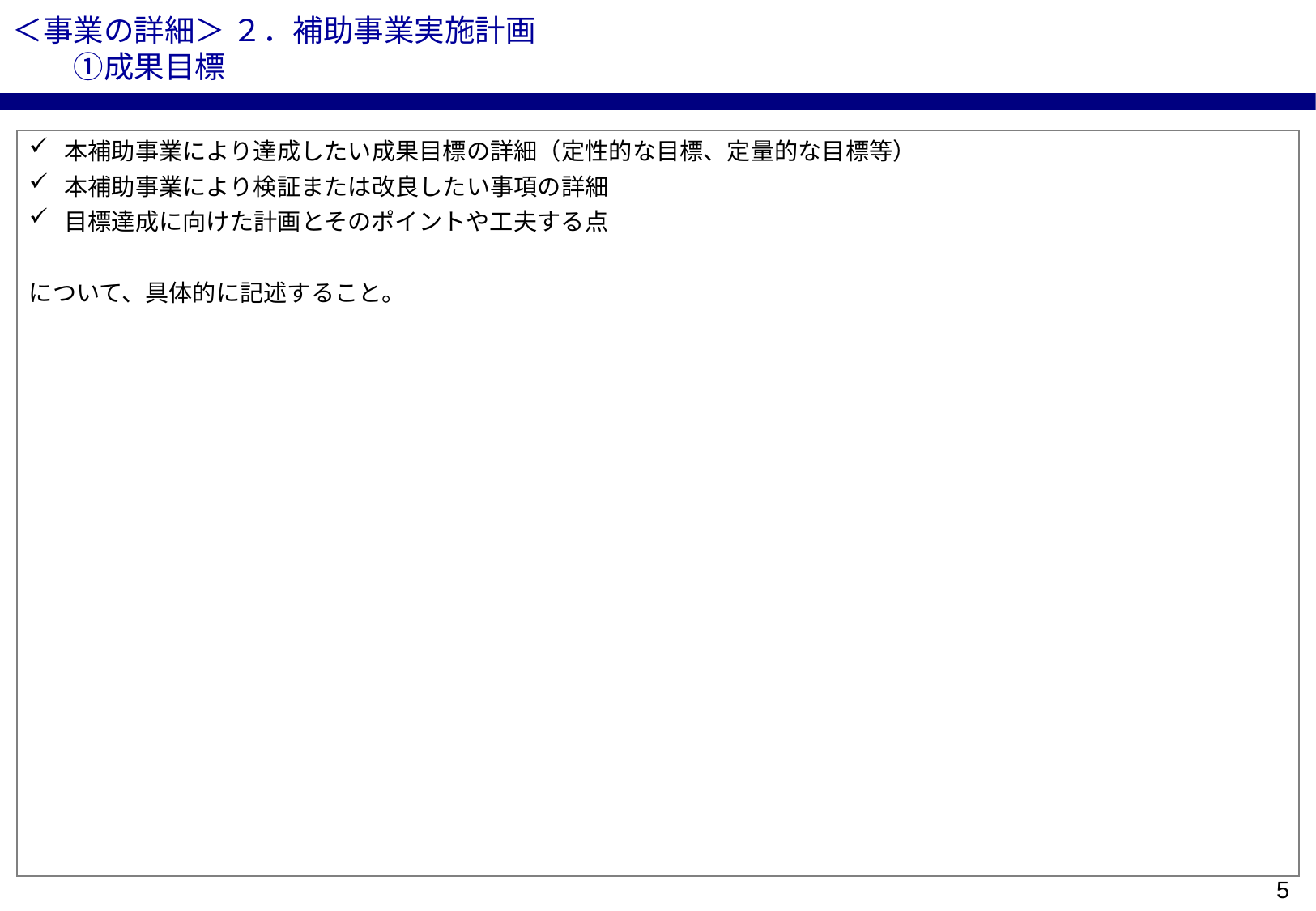

＜事業の詳細＞ ２．補助事業実施計画
　　①成果目標
本補助事業により達成したい成果目標の詳細（定性的な目標、定量的な目標等）
本補助事業により検証または改良したい事項の詳細
目標達成に向けた計画とそのポイントや工夫する点

について、具体的に記述すること。